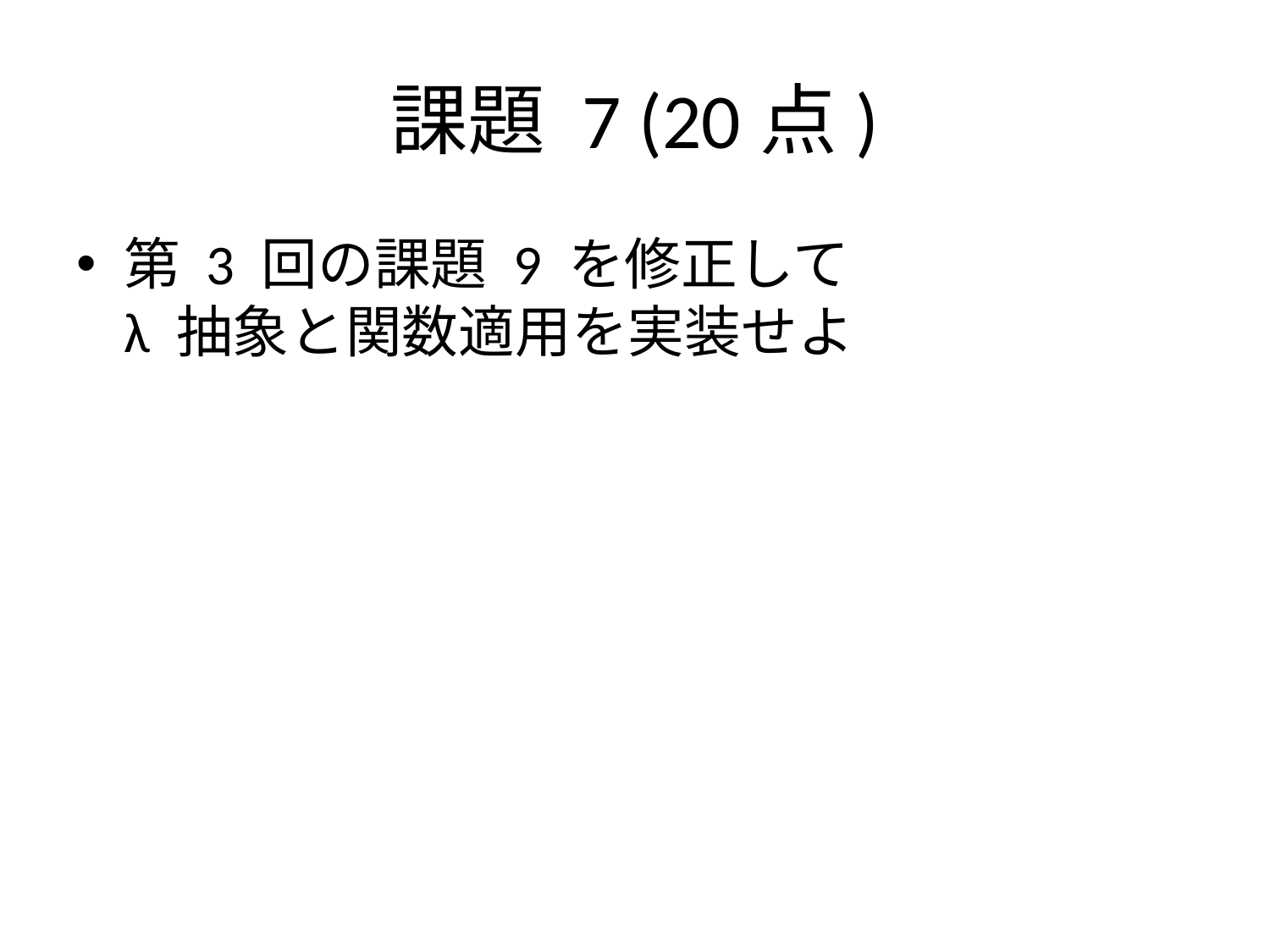

# 課題 7 (20点)
第 3 回の課題 9 を修正して
λ 抽象と関数適用を実装せよ